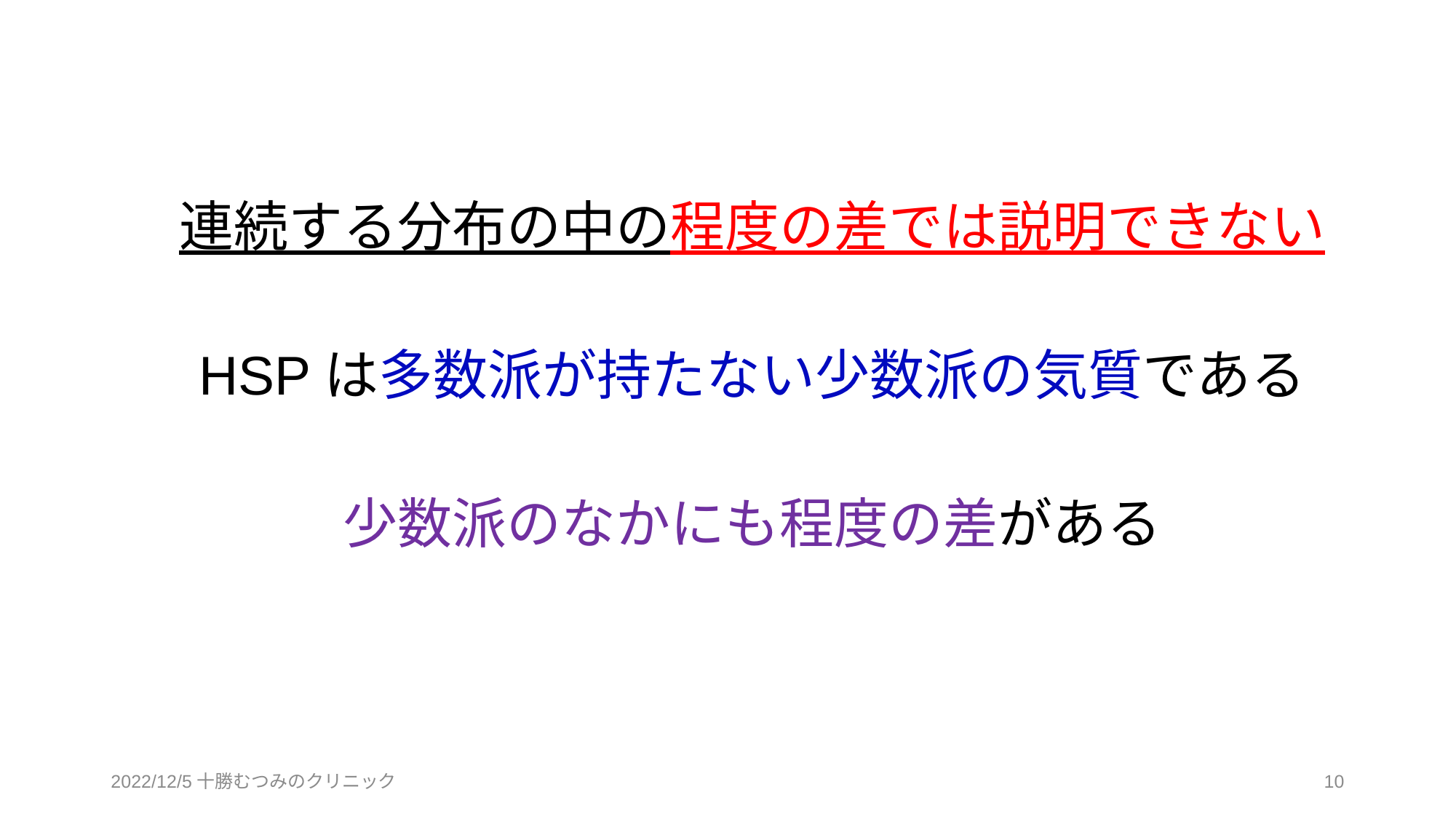

連続する分布の中の程度の差では説明できない

HSPは多数派が持たない少数派の気質である

少数派のなかにも程度の差がある

2022/12/5十勝むつみのクリニック
10